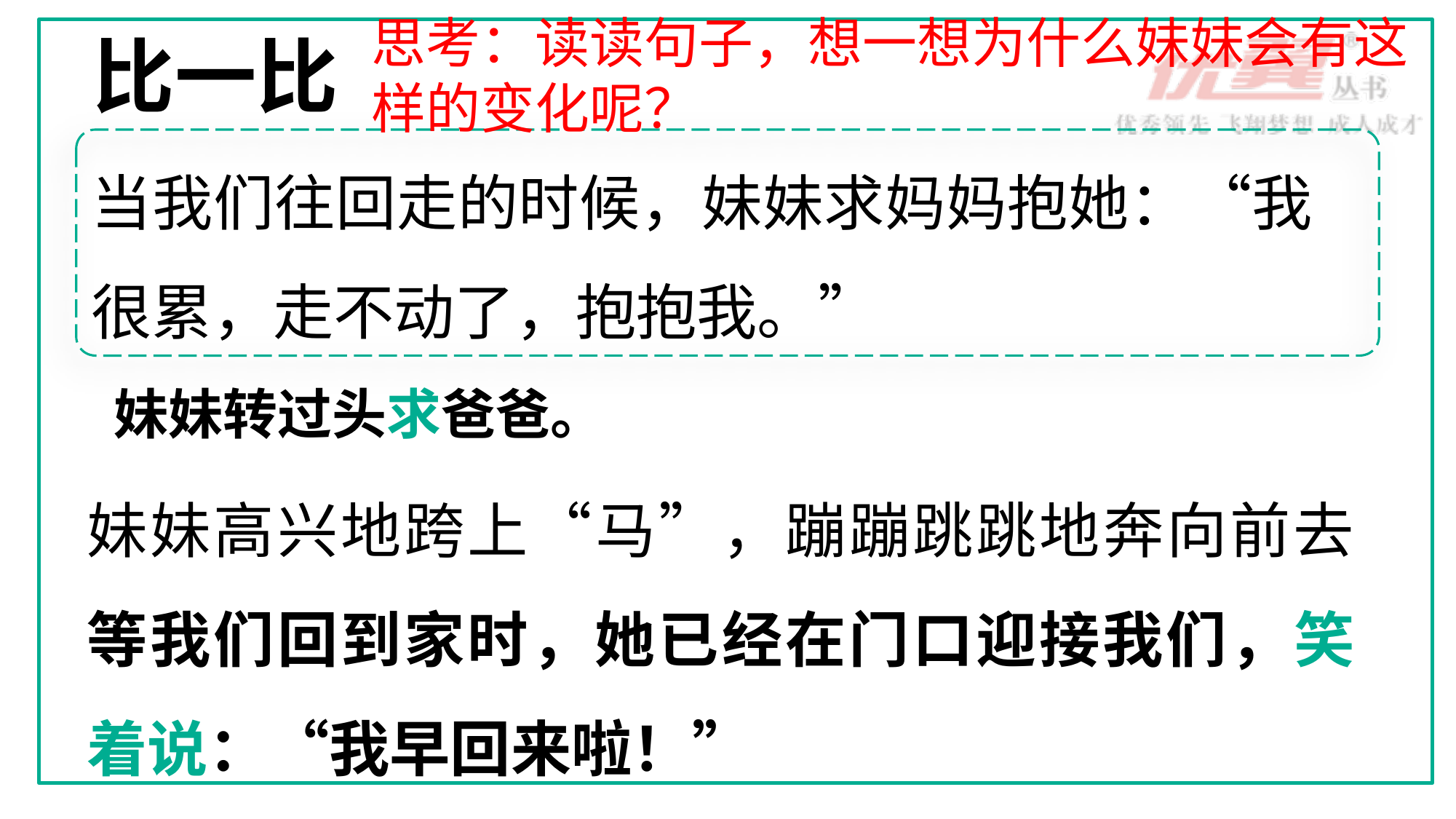

思考：读读句子，想一想为什么妹妹会有这样的变化呢？
比一比

当我们往回走的时候，妹妹求妈妈抱她：“我很累，走不动了，抱抱我。”

妹妹高兴地跨上“马”，蹦蹦跳跳地奔向前去等我们回到家时，她已经在门口迎接我们，笑着说：“我早回来啦！”
。
妹妹转过头求爸爸。